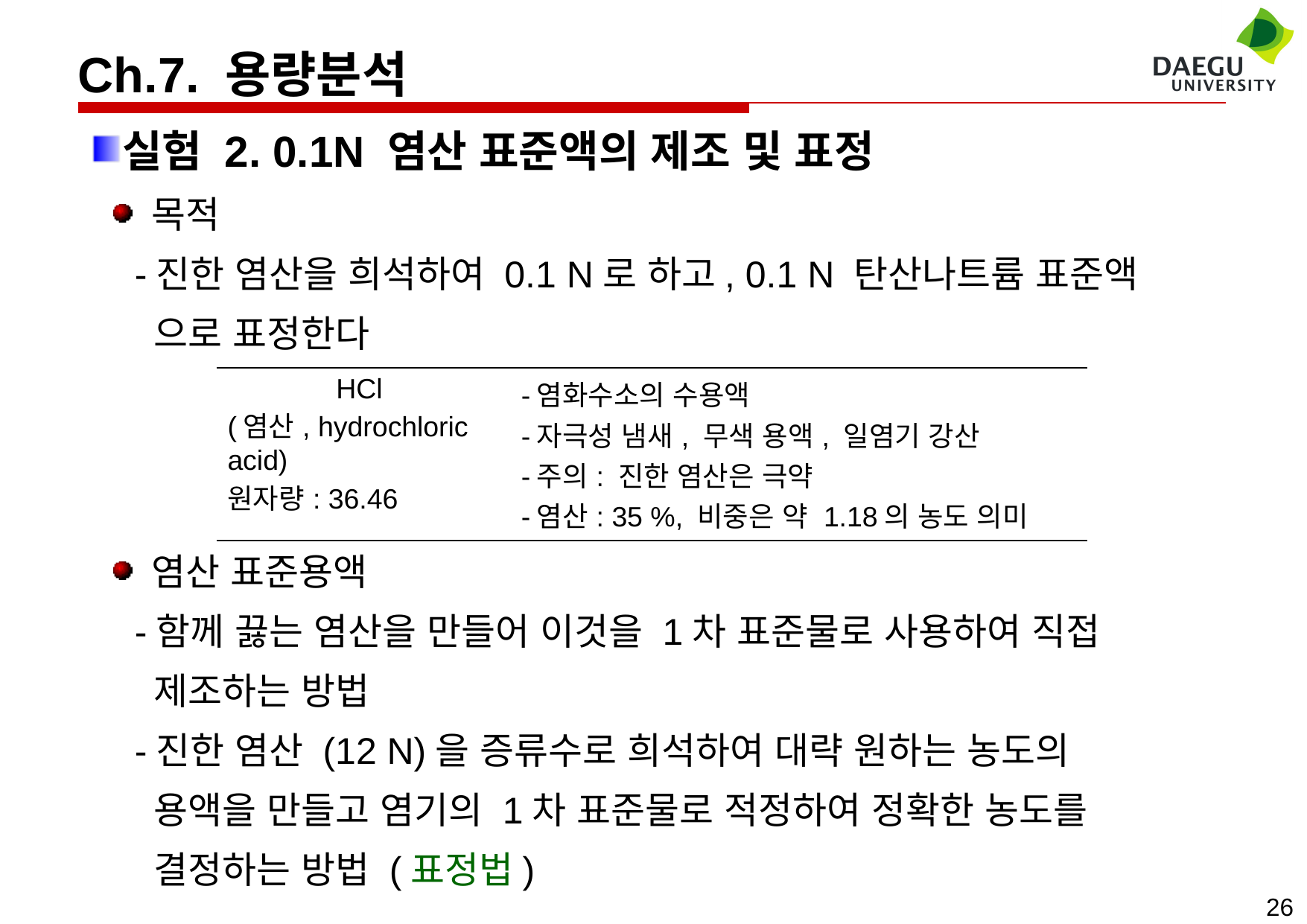

Ch.7. 용량분석
실험 2. 0.1N 염산 표준액의 제조 및 표정
 목적
  -진한 염산을 희석하여 0.1 N로 하고, 0.1 N 탄산나트륨 표준액
   으로 표정한다

 염산 표준용액
  -함께 끓는 염산을 만들어 이것을 1차 표준물로 사용하여 직접
   제조하는 방법
  -진한 염산 (12 N)을 증류수로 희석하여 대략 원하는 농도의
   용액을 만들고 염기의 1차 표준물로 적정하여 정확한 농도를
   결정하는 방법 (표정법)

| HCl (염산, hydrochloric acid) 원자량: 36.46 | -염화수소의 수용액 -자극성 냄새, 무색 용액, 일염기 강산 -주의: 진한 염산은 극약 -염산: 35 %, 비중은 약 1.18의 농도 의미 |
| --- | --- |
26